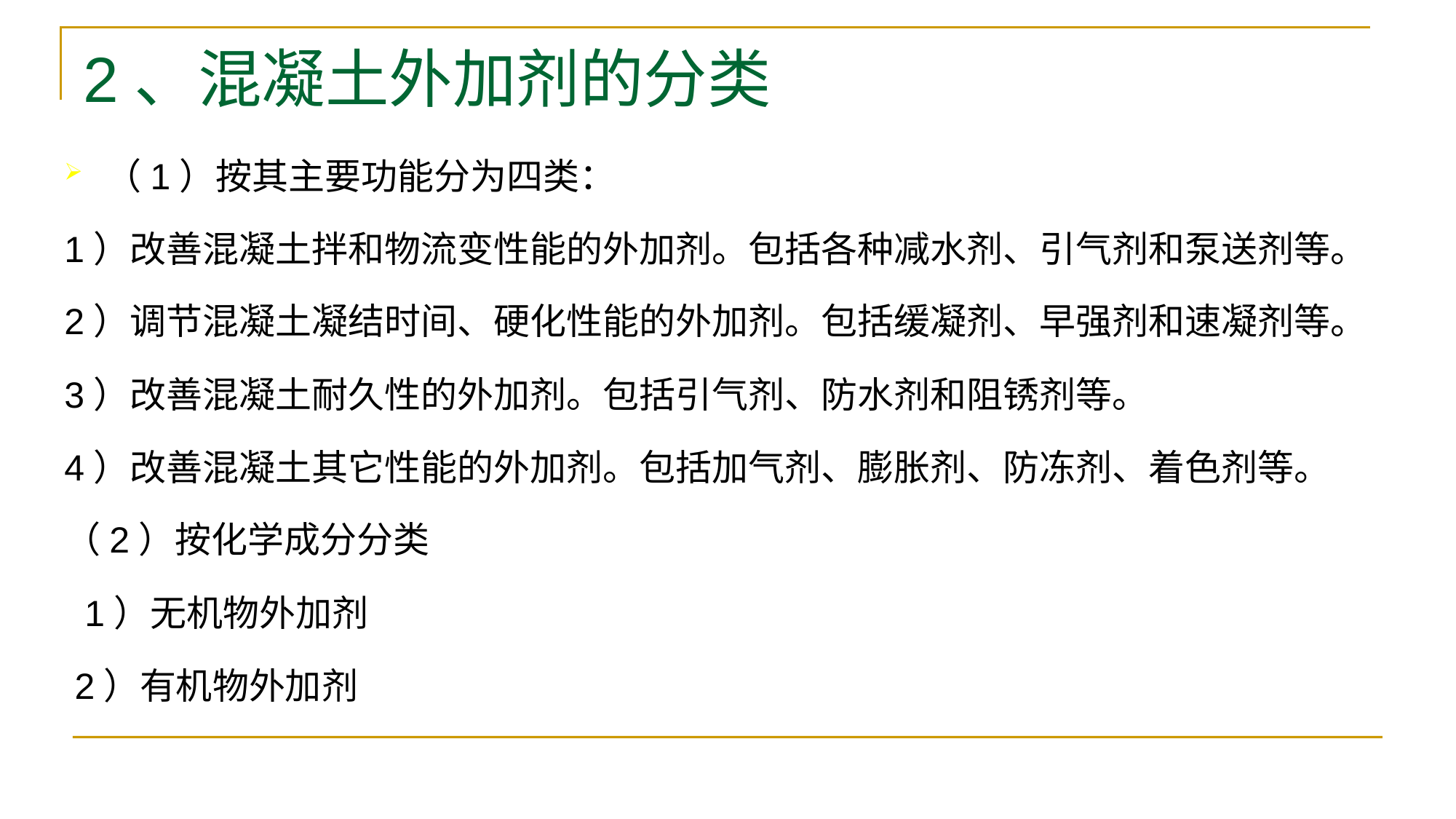

# 2、混凝土外加剂的分类
（1）按其主要功能分为四类：
1）改善混凝土拌和物流变性能的外加剂。包括各种减水剂、引气剂和泵送剂等。
2）调节混凝土凝结时间、硬化性能的外加剂。包括缓凝剂、早强剂和速凝剂等。
3）改善混凝土耐久性的外加剂。包括引气剂、防水剂和阻锈剂等。
4）改善混凝土其它性能的外加剂。包括加气剂、膨胀剂、防冻剂、着色剂等。
（2）按化学成分分类
  1）无机物外加剂
 2）有机物外加剂